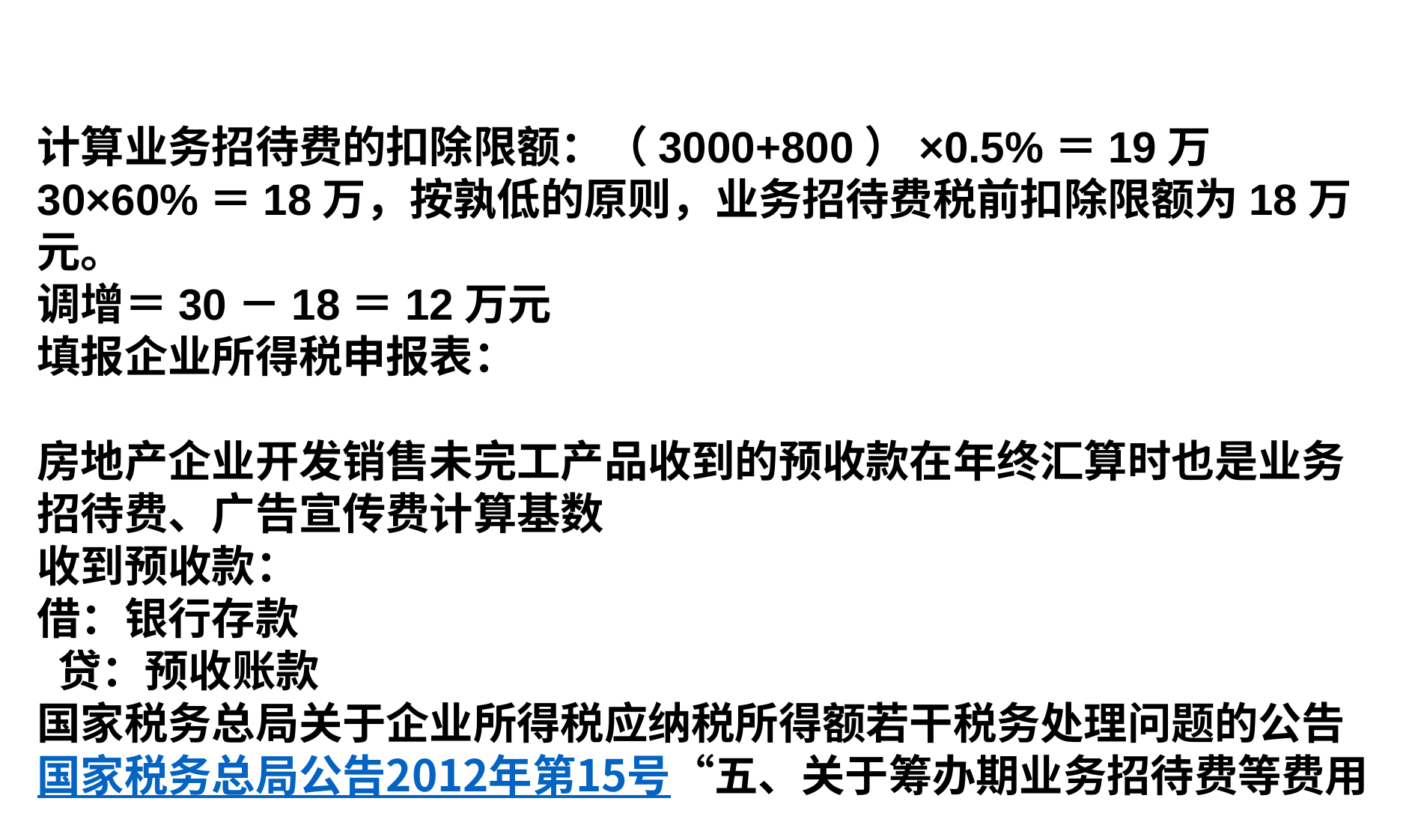

计算业务招待费的扣除限额：（3000+800）×0.5%＝19万
30×60%＝18万，按孰低的原则，业务招待费税前扣除限额为18万元。
调增＝30－18＝12万元
填报企业所得税申报表：

房地产企业开发销售未完工产品收到的预收款在年终汇算时也是业务招待费、广告宣传费计算基数
收到预收款：
借：银行存款
 贷：预收账款
国家税务总局关于企业所得税应纳税所得额若干税务处理问题的公告国家税务总局公告2012年第15号“五、关于筹办期业务招待费等费用